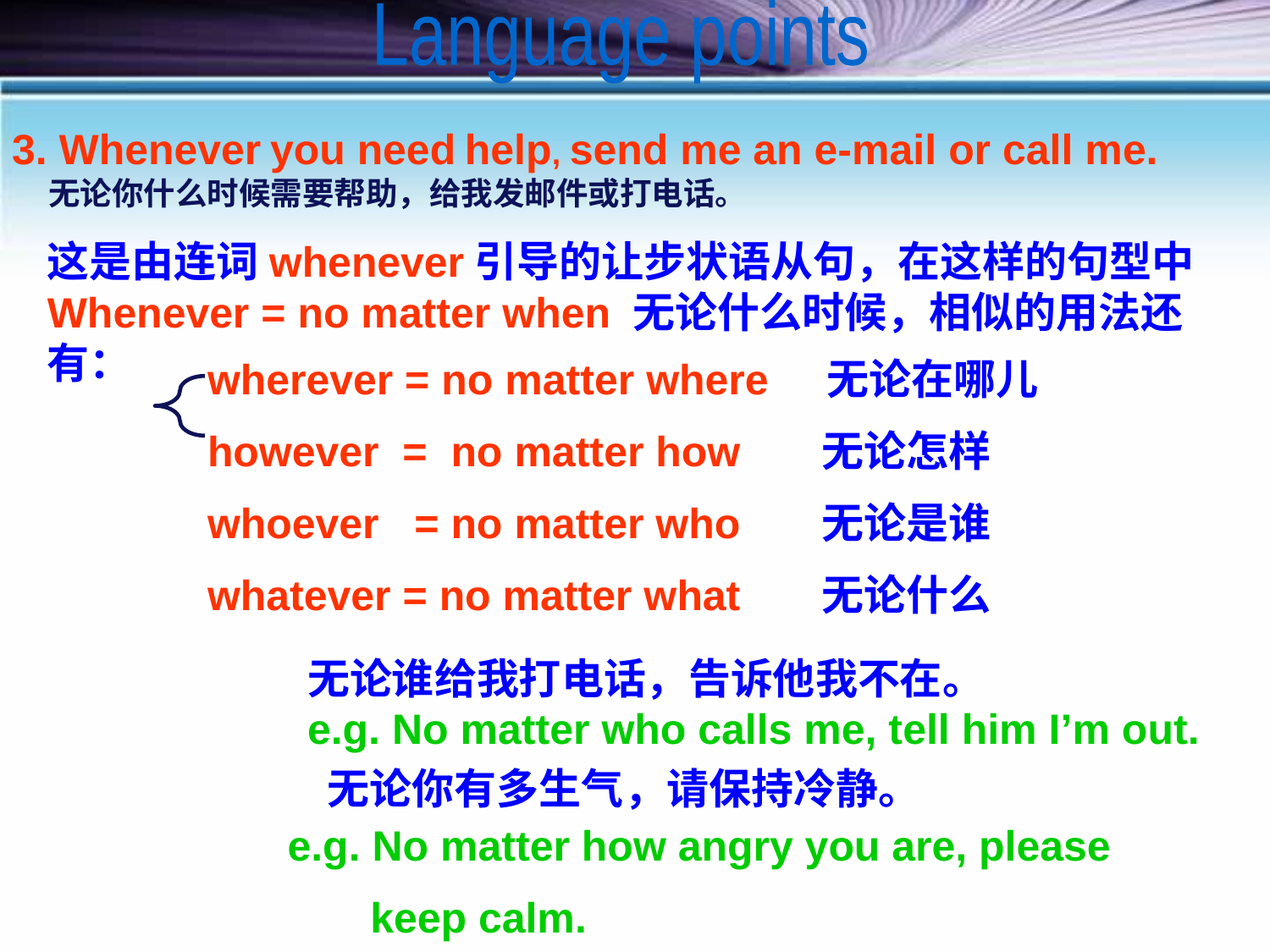

Language points
3. Whenever you need help, send me an e-mail or call me.
    无论你什么时候需要帮助，给我发邮件或打电话。

这是由连词whenever引导的让步状语从句，在这样的句型中Whenever = no matter when 无论什么时候，相似的用法还有：
wherever = no matter where    无论在哪儿
however  =  no matter how      无论怎样
whoever   = no matter who      无论是谁
whatever = no matter what      无论什么

无论谁给我打电话，告诉他我不在。
e.g. No matter who calls me, tell him I’m out.
无论你有多生气，请保持冷静。
e.g. No matter how angry you are, please
       keep calm.